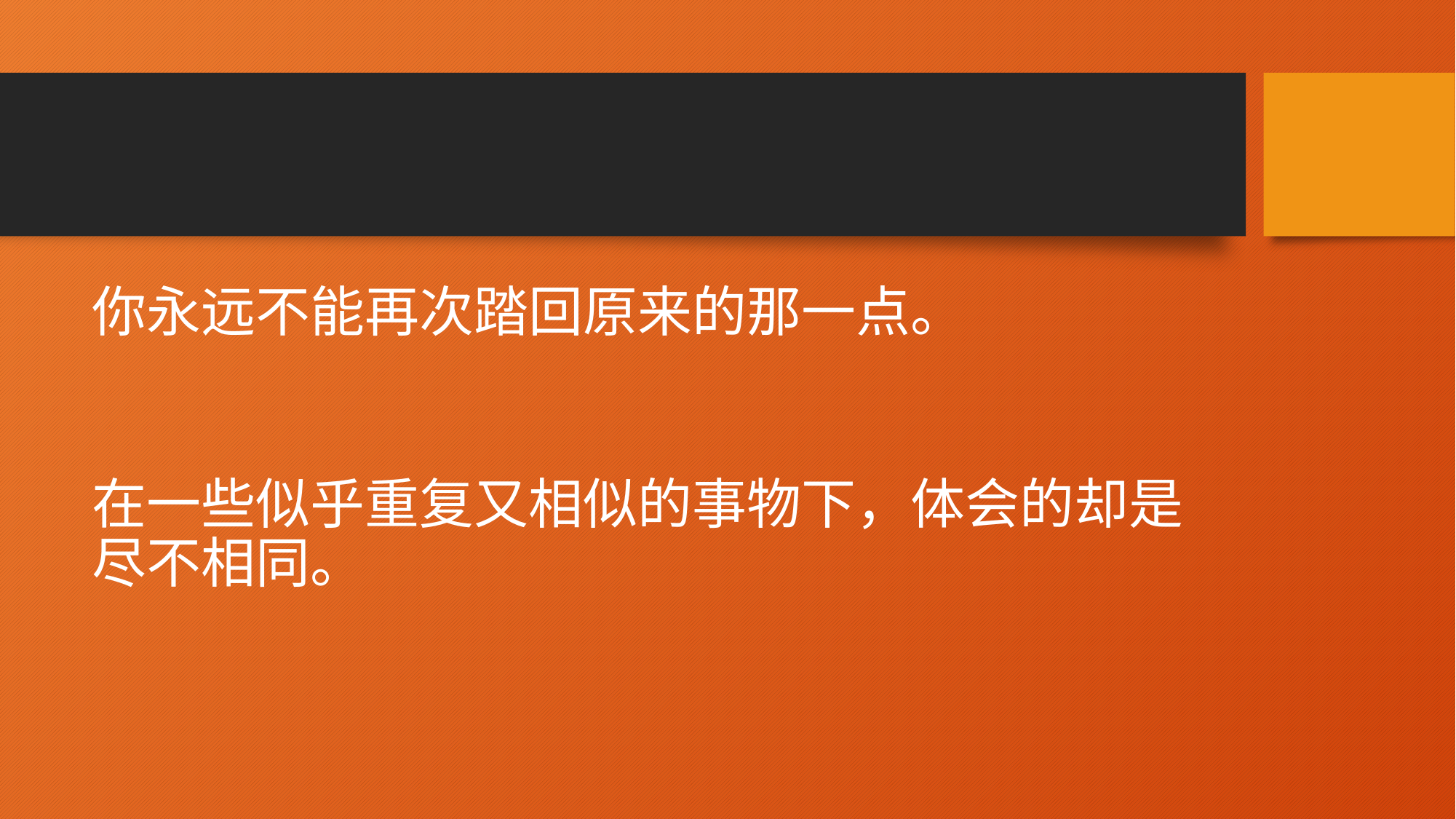

#
你永远不能再次踏回原来的那一点。
在一些似乎重复又相似的事物下，体会的却是尽不相同。